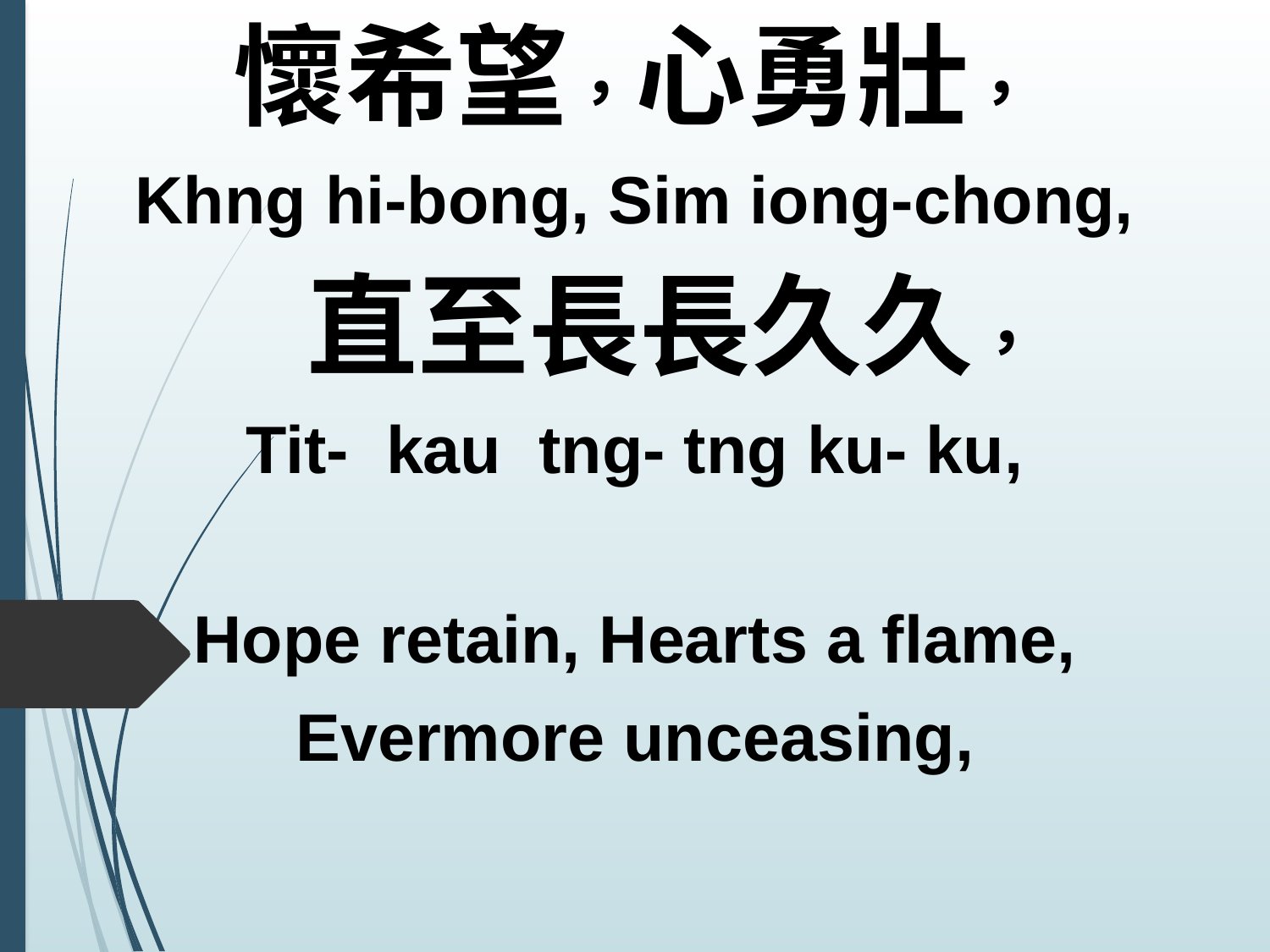

懷希望，心勇壯，
Khng hi-bong, Sim iong-chong,
  直至長長久久，
Tit-  kau  tng- tng ku- ku,

Hope retain, Hearts a flame,
Evermore unceasing,